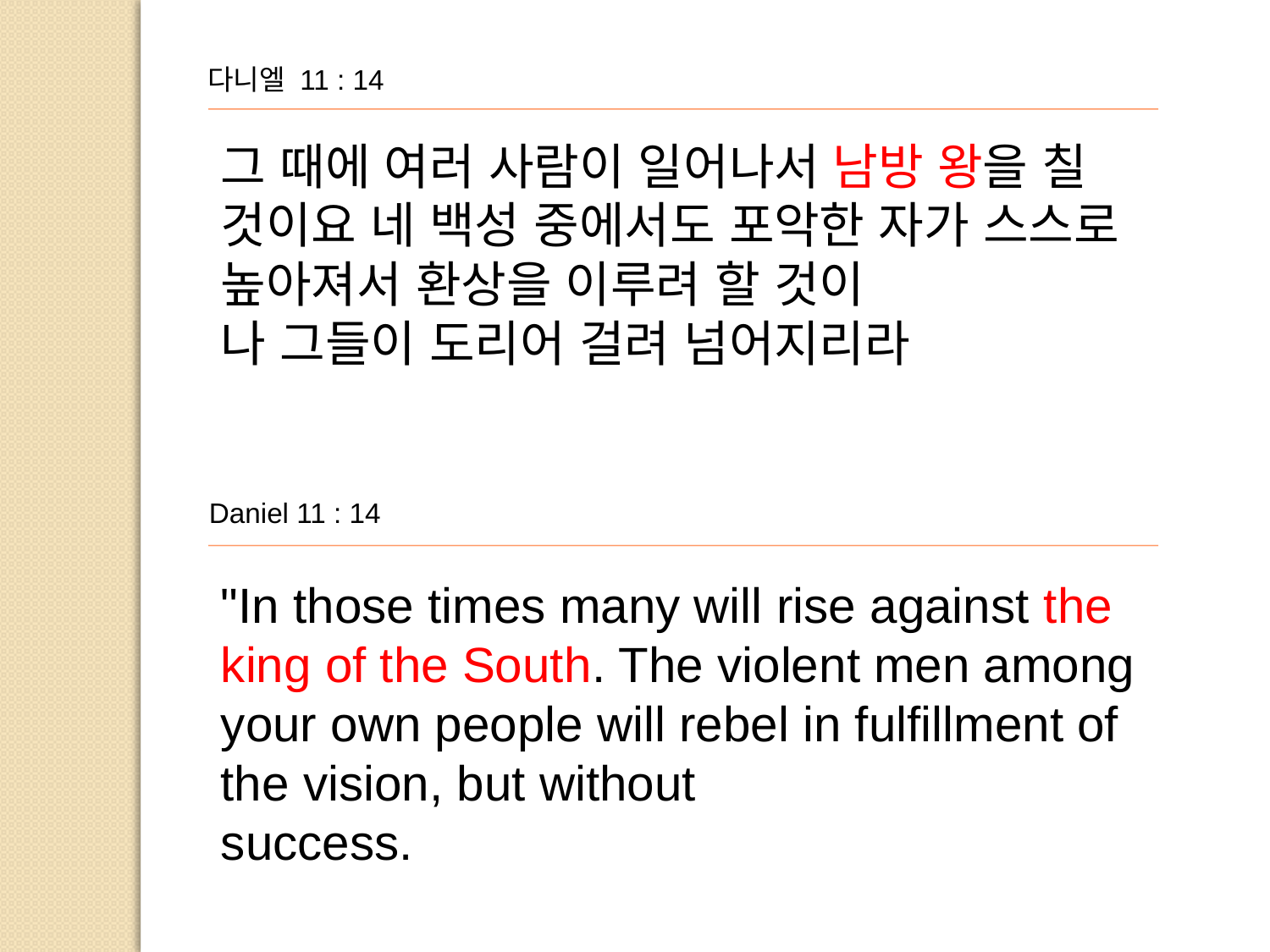

다니엘 11 : 14

그 때에 여러 사람이 일어나서 남방 왕을 칠 것이요 네 백성 중에서도 포악한 자가 스스로 높아져서 환상을 이루려 할 것이
나 그들이 도리어 걸려 넘어지리라
Daniel 11 : 14

"In those times many will rise against the king of the South. The violent men among your own people will rebel in fulfillment of the vision, but without
success.